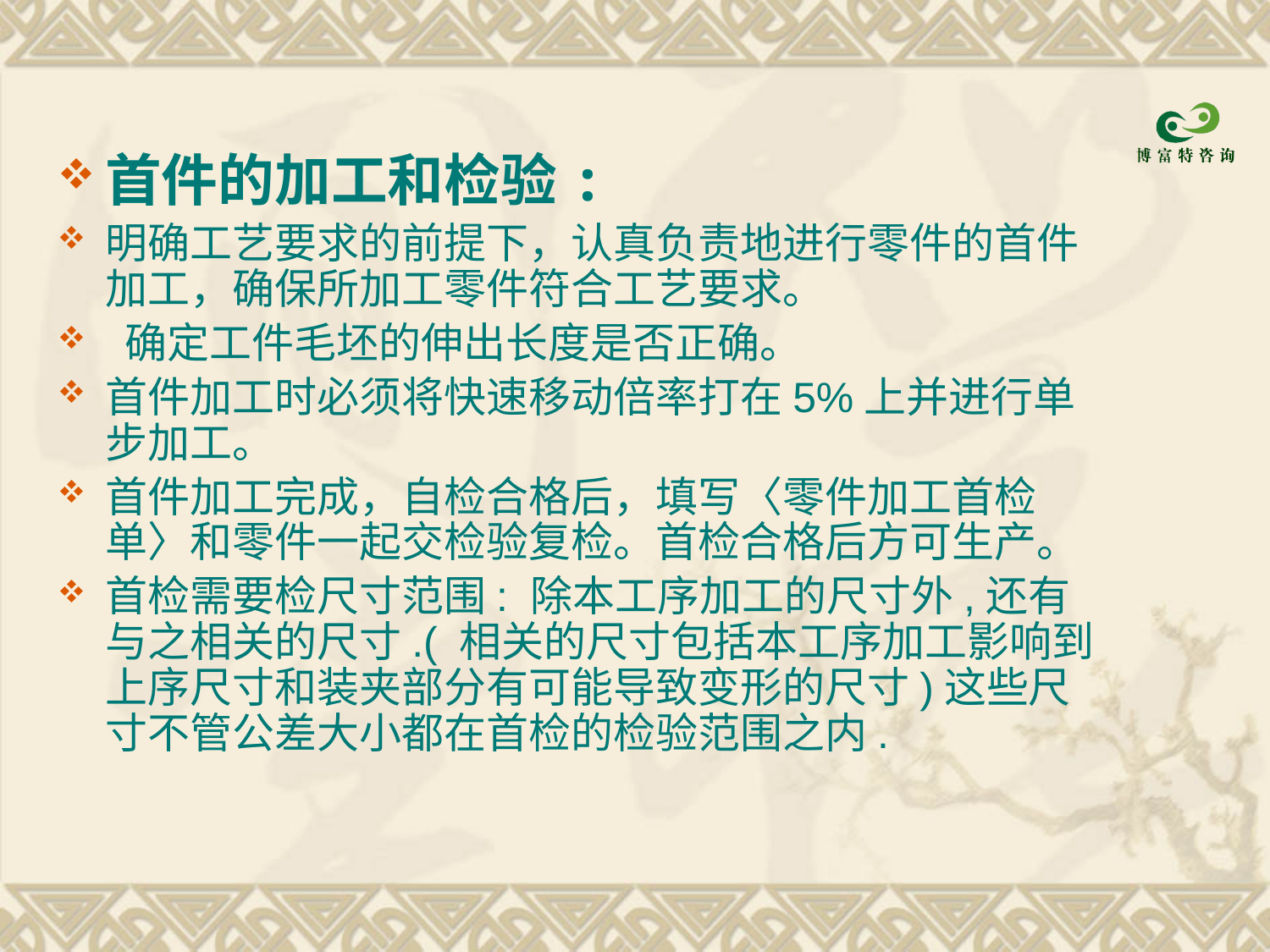

首件的加工和检验:
明确工艺要求的前提下，认真负责地进行零件的首件加工，确保所加工零件符合工艺要求。
 确定工件毛坯的伸出长度是否正确。
首件加工时必须将快速移动倍率打在5%上并进行单步加工。
首件加工完成，自检合格后，填写〈零件加工首检单〉和零件一起交检验复检。首检合格后方可生产。
首检需要检尺寸范围: 除本工序加工的尺寸外,还有与之相关的尺寸.( 相关的尺寸包括本工序加工影响到上序尺寸和装夹部分有可能导致变形的尺寸)这些尺寸不管公差大小都在首检的检验范围之内.